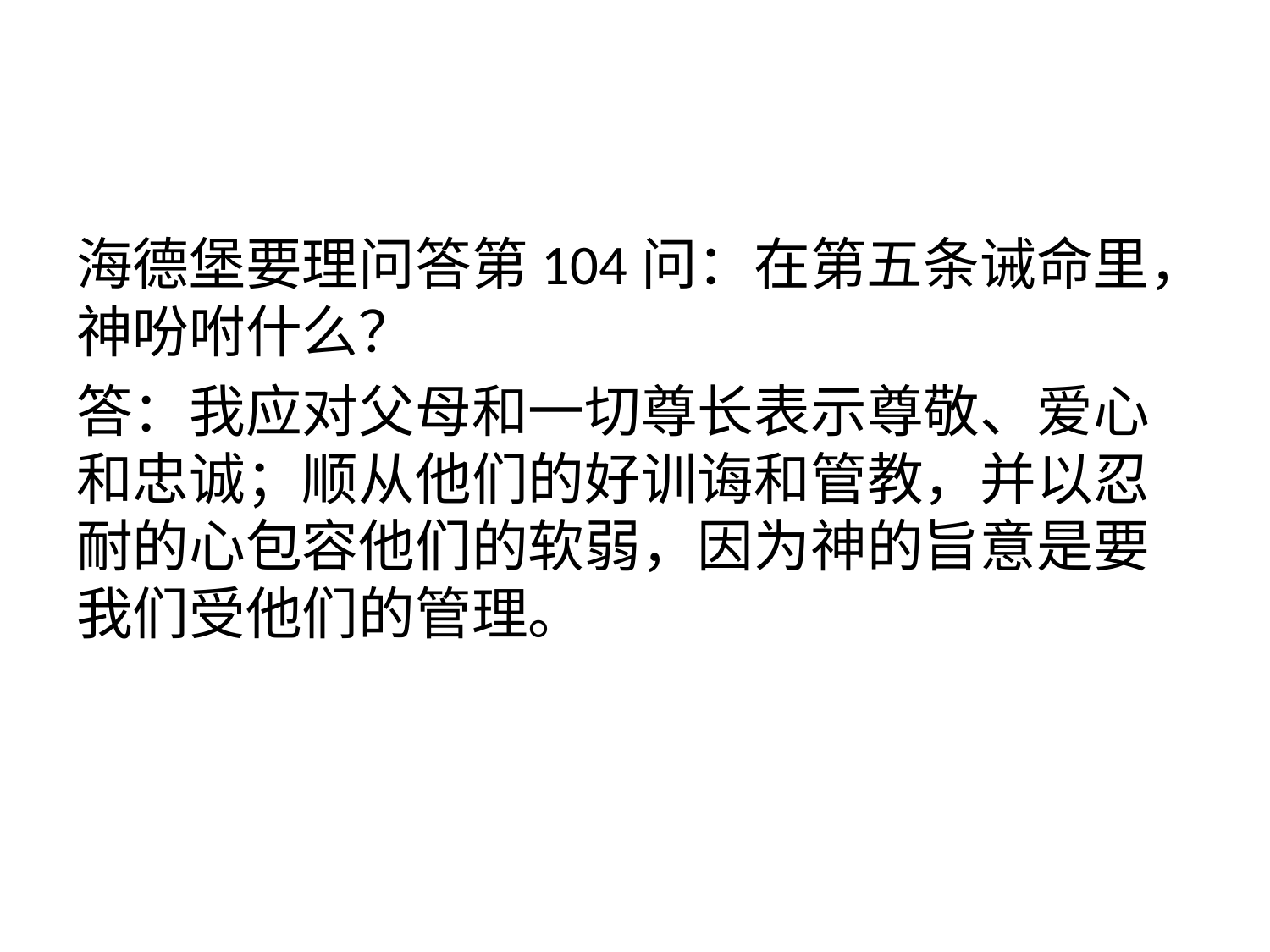

#
海德堡要理问答第104问：在第五条诫命里，神吩咐什么？
答：我应对父母和一切尊长表示尊敬、爱心和忠诚；顺从他们的好训诲和管教，并以忍耐的心包容他们的软弱，因为神的旨意是要我们受他们的管理。